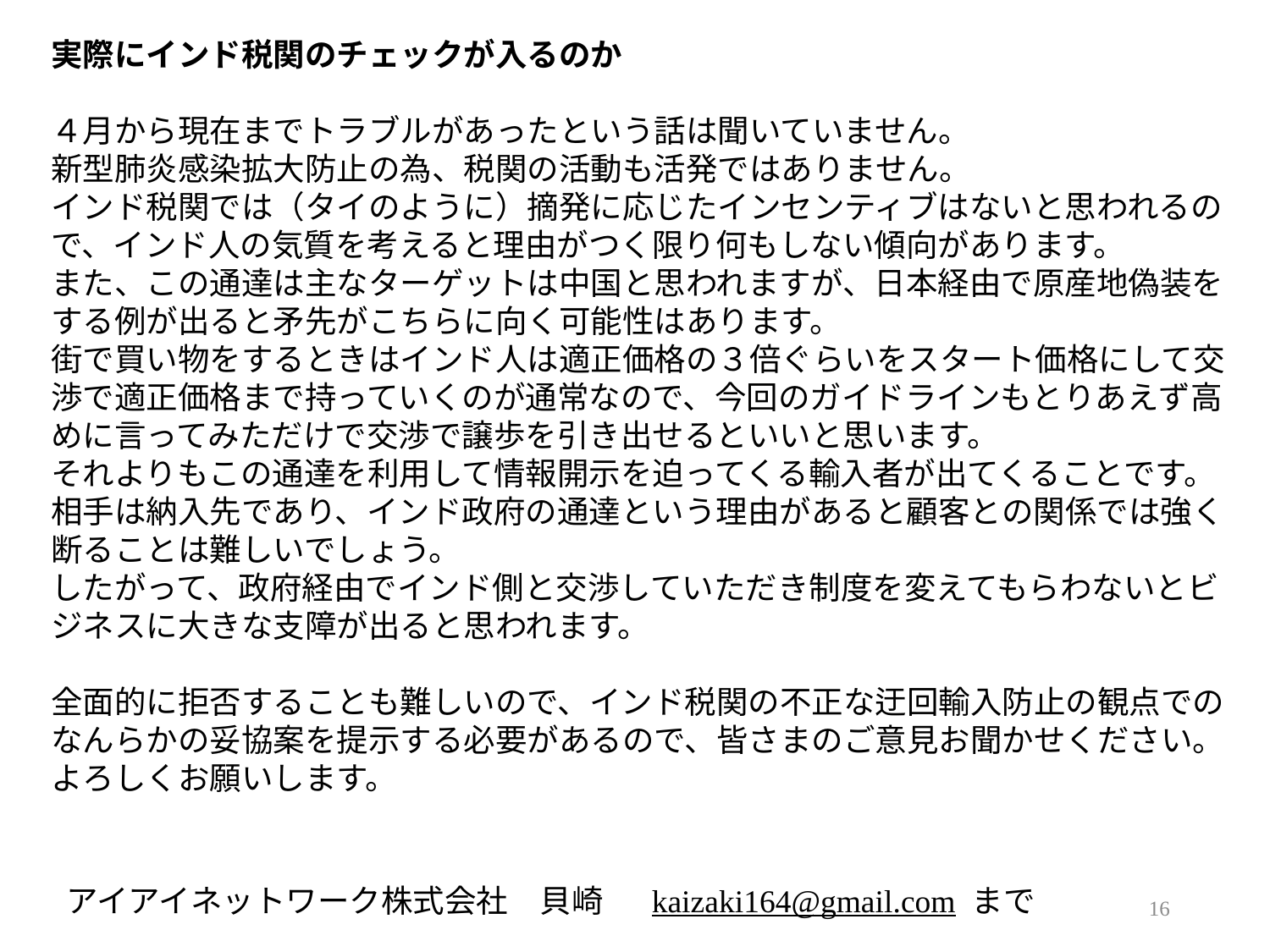

実際にインド税関のチェックが入るのか

４月から現在までトラブルがあったという話は聞いていません。
新型肺炎感染拡大防止の為、税関の活動も活発ではありません。
インド税関では（タイのように）摘発に応じたインセンティブはないと思われるので、インド人の気質を考えると理由がつく限り何もしない傾向があります。
また、この通達は主なターゲットは中国と思われますが、日本経由で原産地偽装をする例が出ると矛先がこちらに向く可能性はあります。
街で買い物をするときはインド人は適正価格の３倍ぐらいをスタート価格にして交渉で適正価格まで持っていくのが通常なので、今回のガイドラインもとりあえず高めに言ってみただけで交渉で譲歩を引き出せるといいと思います。
それよりもこの通達を利用して情報開示を迫ってくる輸入者が出てくることです。
相手は納入先であり、インド政府の通達という理由があると顧客との関係では強く断ることは難しいでしょう。
したがって、政府経由でインド側と交渉していただき制度を変えてもらわないとビジネスに大きな支障が出ると思われます。

全面的に拒否することも難しいので、インド税関の不正な迂回輸入防止の観点でのなんらかの妥協案を提示する必要があるので、皆さまのご意見お聞かせください。
よろしくお願いします。
アイアイネットワーク株式会社　貝崎　 kaizaki164@gmail.com まで
16